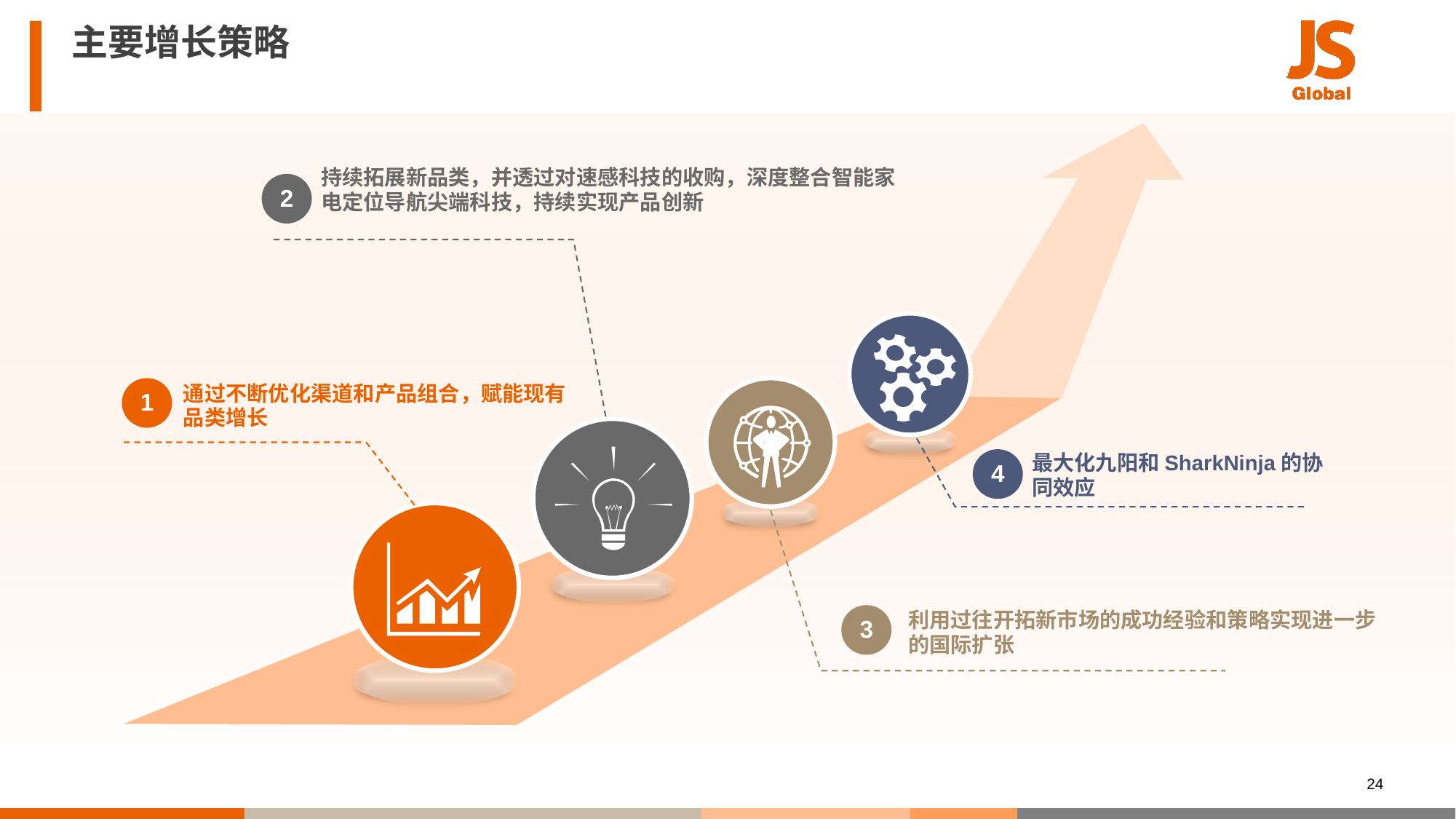

主要增长策略

持续拓展新品类，并透过对速感科技的收购，深度整合智能家电定位导航尖端科技，持续实现产品创新
2

通过不断优化渠道和产品组合，赋能现有品类增长

1

最大化九阳和SharkNinja的协同效应

4

利用过往开拓新市场的成功经验和策略实现进一步的国际扩张
3

24